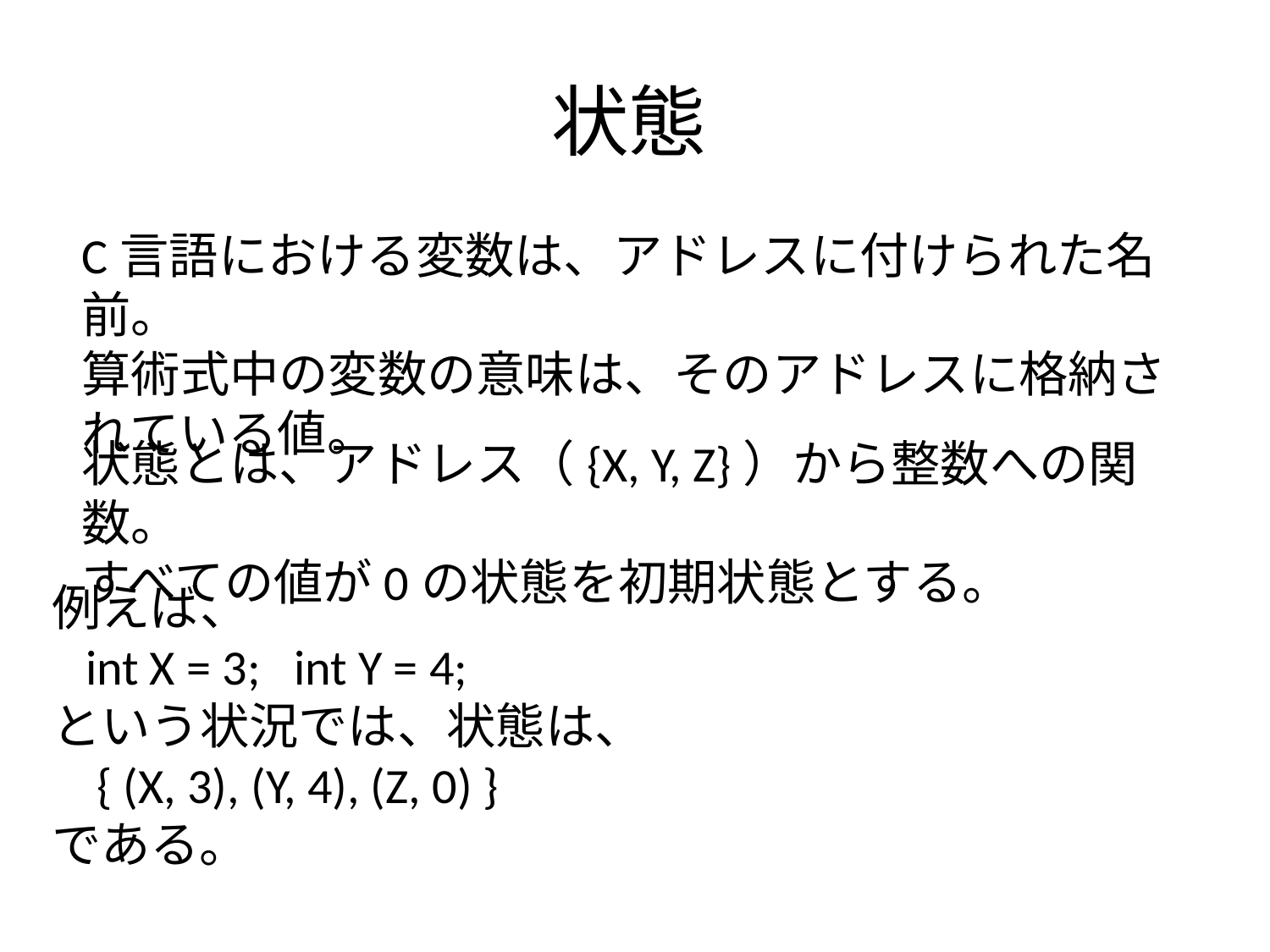

# 状態
C言語における変数は、アドレスに付けられた名前。
算術式中の変数の意味は、そのアドレスに格納されている値。
状態とは、アドレス（{X, Y, Z}）から整数への関数。
すべての値が0の状態を初期状態とする。
例えば、
   int X = 3;   int Y = 4;
という状況では、状態は、
    { (X, 3), (Y, 4), (Z, 0) }
である。